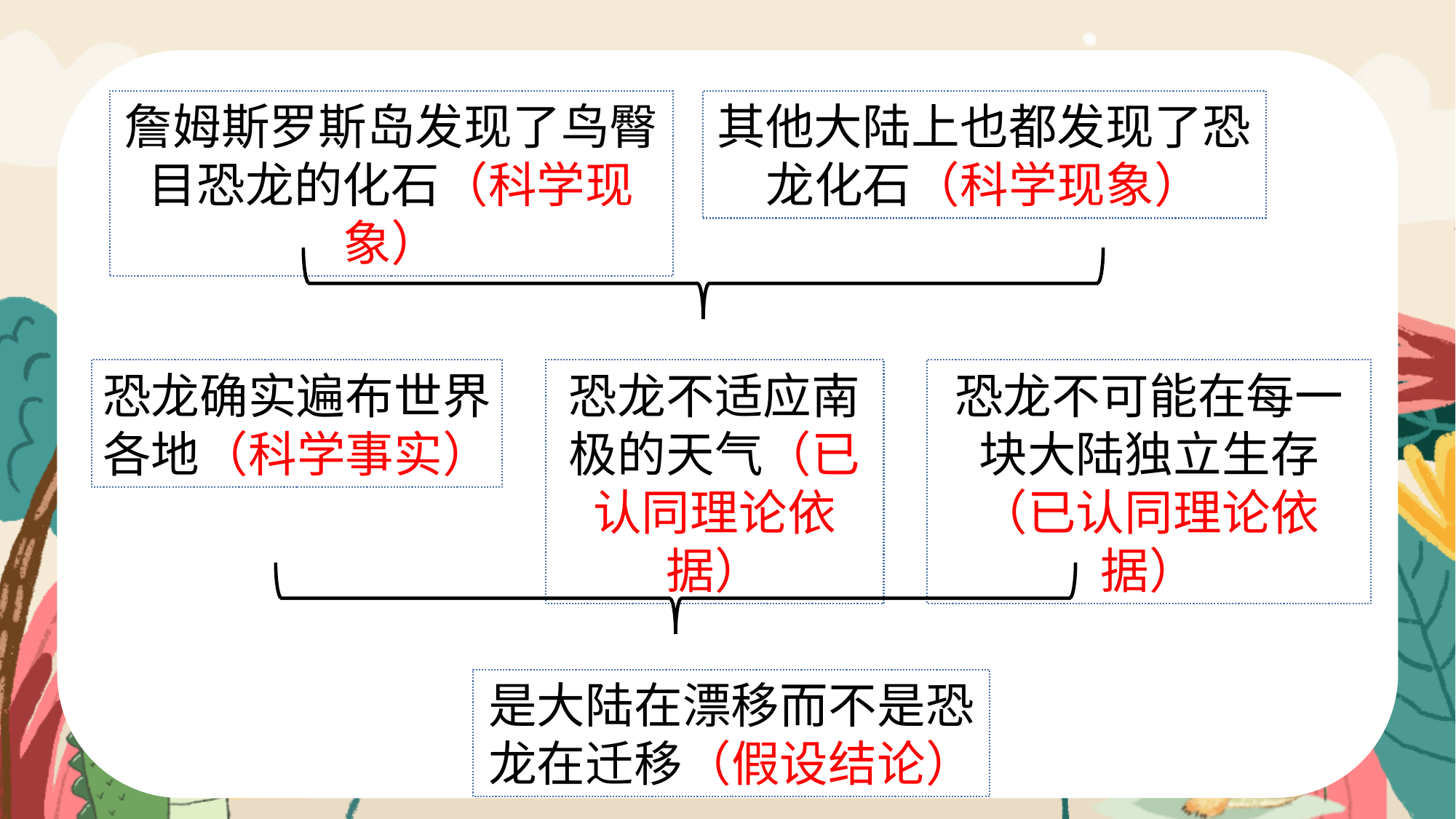

詹姆斯罗斯岛发现了鸟臀目恐龙的化石（科学现象）
其他大陆上也都发现了恐龙化石（科学现象）

恐龙确实遍布世界各地（科学事实）
恐龙不适应南极的天气（已认同理论依据）
恐龙不可能在每一块大陆独立生存（已认同理论依据）

是大陆在漂移而不是恐龙在迁移（假设结论）